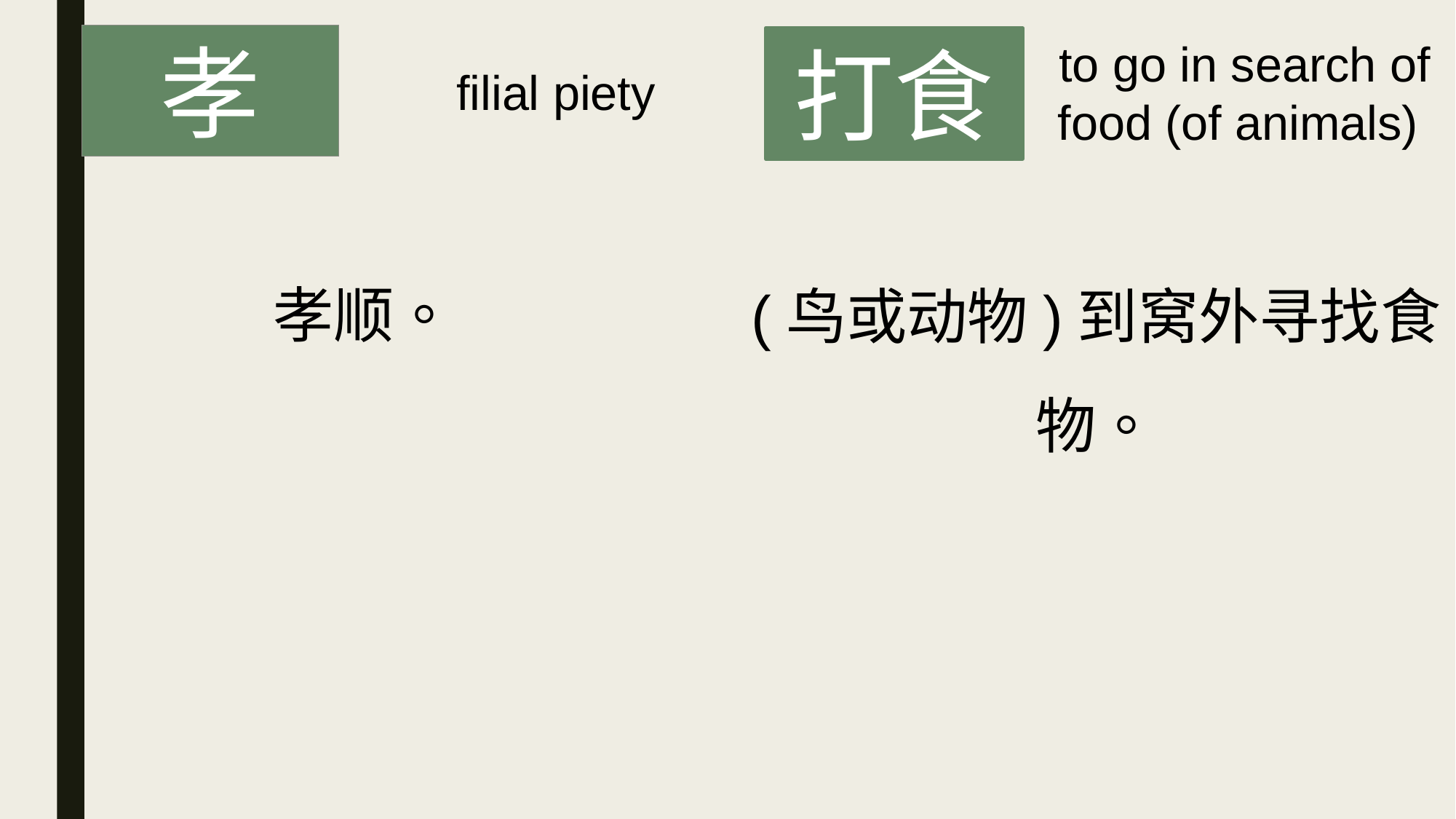

孝
打食
 to go in search of food (of animals)
filial piety
孝顺。
(鸟或动物)到窝外寻找食物。